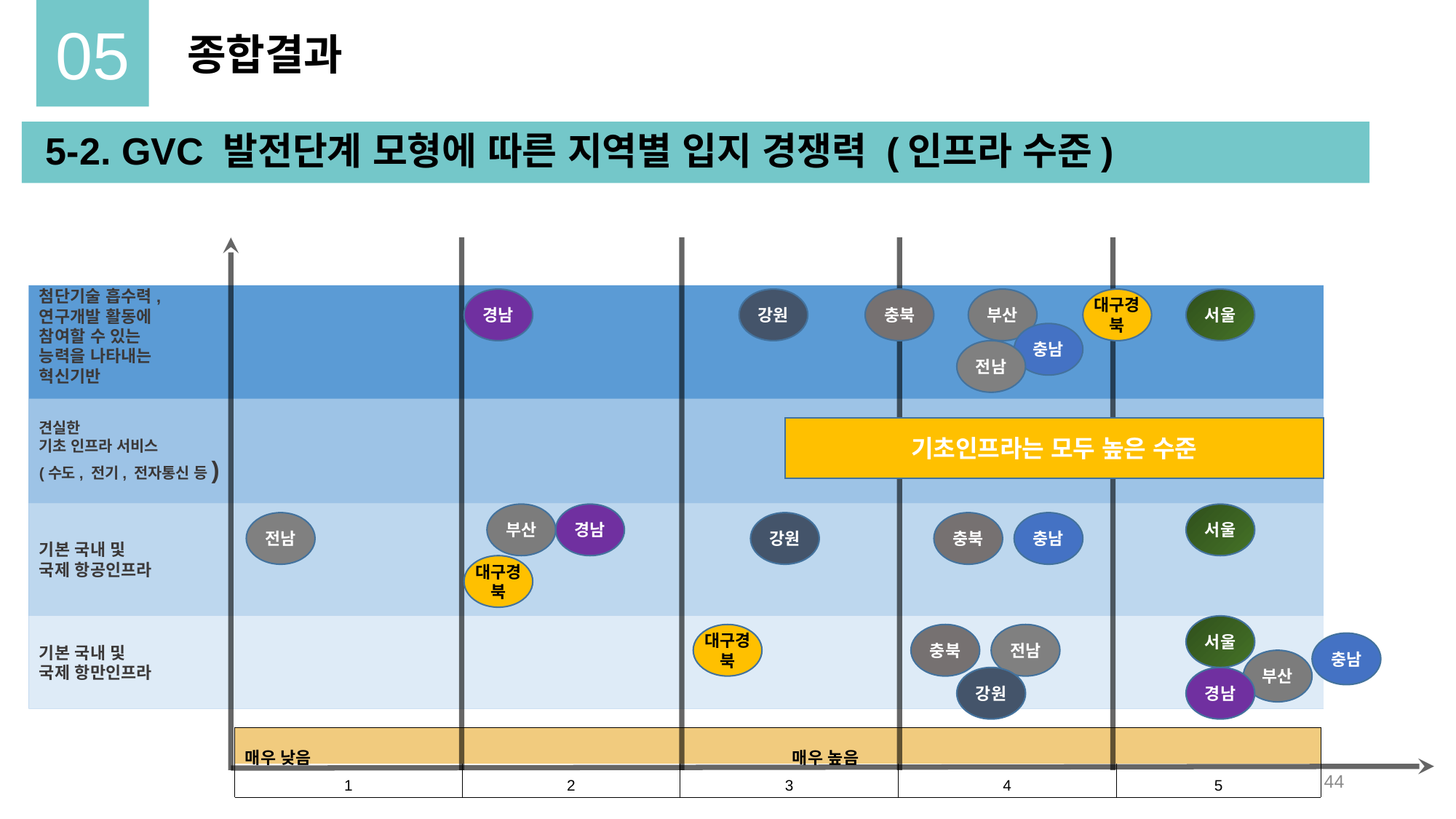

05
종합결과

5-2. GVC 발전단계 모형에 따른 지역별 입지 경쟁력 (인프라 수준)
첨단기술 흡수력,
연구개발 활동에
참여할 수 있는
능력을 나타내는
혁신기반

경남
강원
충북
부산
대구경북
서울
충남
전남
견실한
기초 인프라 서비스
(수도, 전기, 전자통신 등)
기초인프라는 모두 높은 수준
기본 국내 및
국제 항공인프라
부산
경남
서울
전남
강원
충북
충남
대구경북
기본 국내 및
국제 항만인프라
서울
대구경북
충북
전남
충남
부산
강원
경남
| 매우 낮음 매우 높음 |  |  |  |  |
| --- | --- | --- | --- | --- |
| 1 | 2 | 3 | 4 | 5 |
44